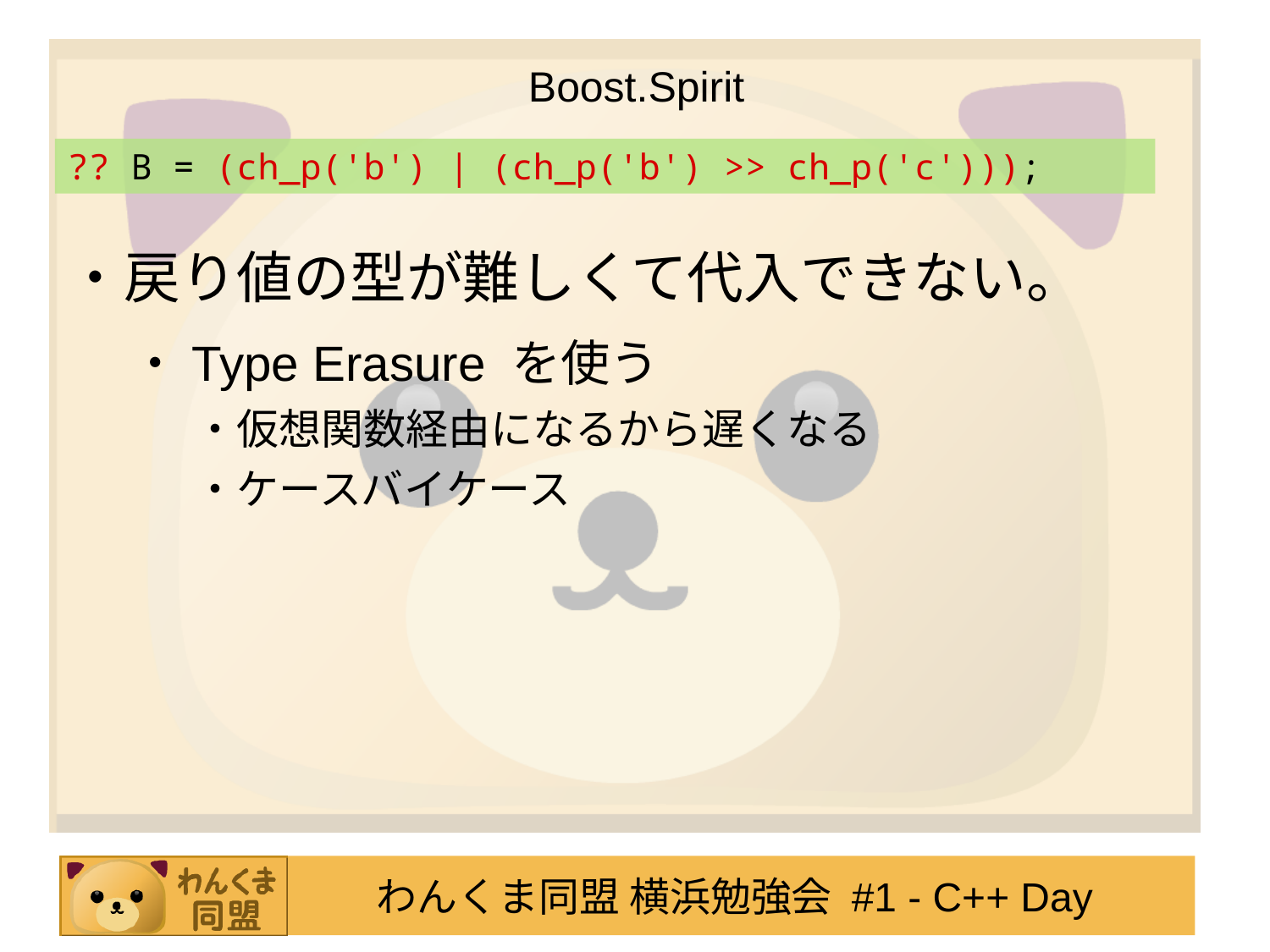

Boost.Spirit
?? B = (ch_p('b') | (ch_p('b') >> ch_p('c')));
・戻り値の型が難しくて代入できない。
・Type Erasure を使う
・仮想関数経由になるから遅くなる
・ケースバイケース